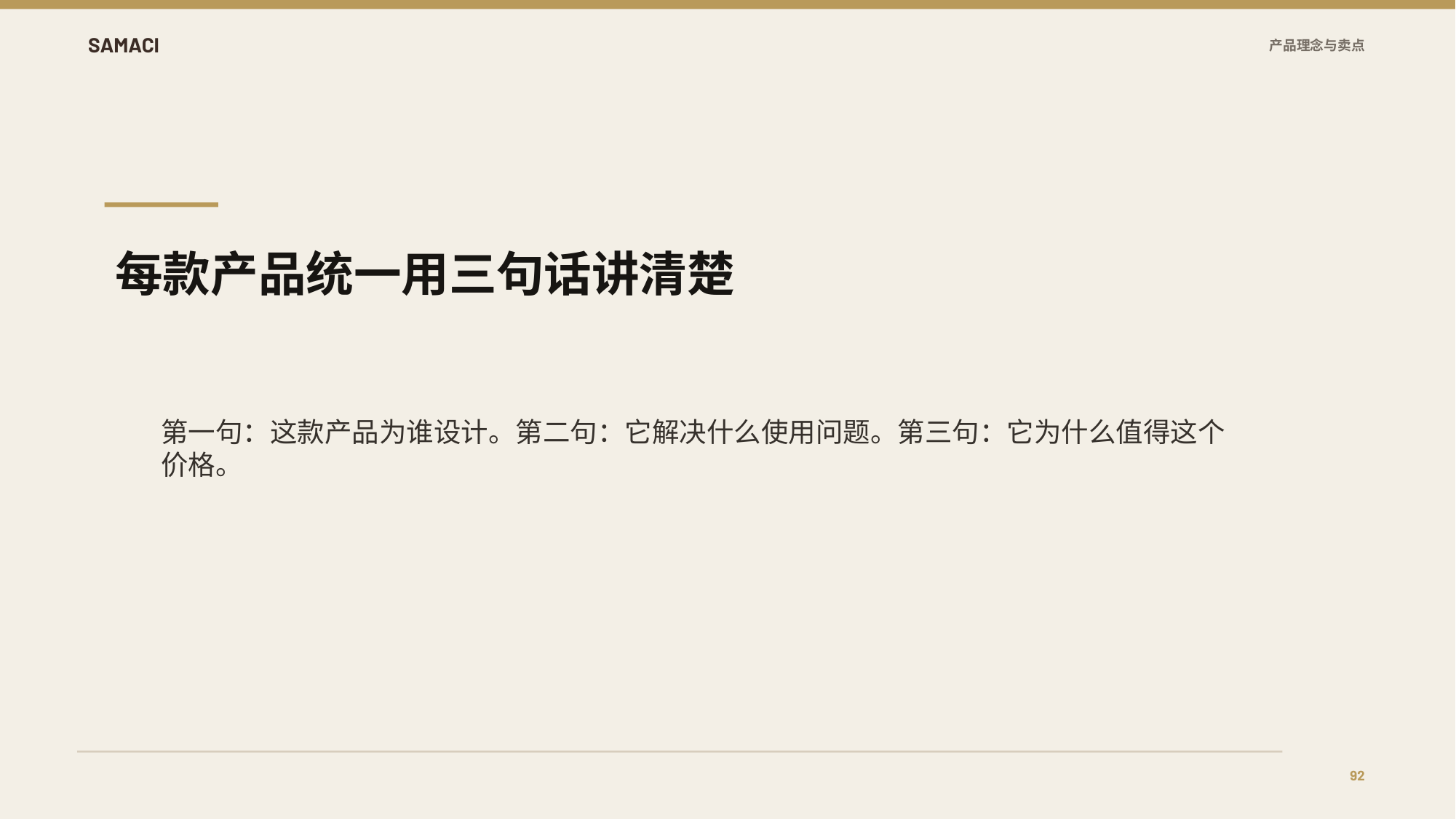

SAMACI
产品理念与卖点

每款产品统一用三句话讲清楚
第一句：这款产品为谁设计。第二句：它解决什么使用问题。第三句：它为什么值得这个价格。

92